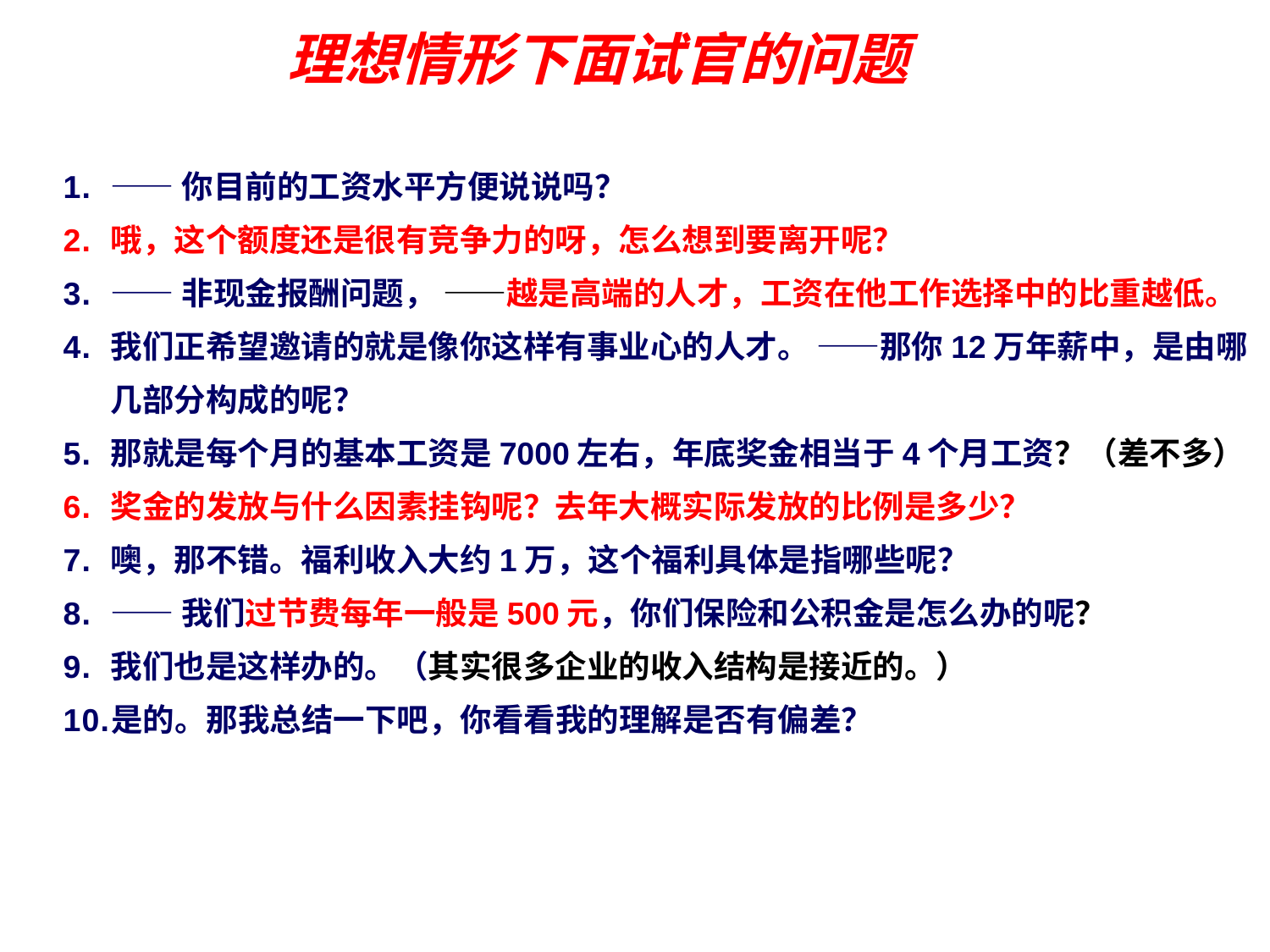

理想情形下面试官的问题
――你目前的工资水平方便说说吗？
哦，这个额度还是很有竞争力的呀，怎么想到要离开呢？
――非现金报酬问题， ――越是高端的人才，工资在他工作选择中的比重越低。
我们正希望邀请的就是像你这样有事业心的人才。 ――那你12万年薪中，是由哪几部分构成的呢？
那就是每个月的基本工资是7000左右，年底奖金相当于4个月工资？（差不多）
奖金的发放与什么因素挂钩呢？去年大概实际发放的比例是多少？
噢，那不错。福利收入大约1万，这个福利具体是指哪些呢？
――我们过节费每年一般是500元，你们保险和公积金是怎么办的呢？
我们也是这样办的。（其实很多企业的收入结构是接近的。）
是的。那我总结一下吧，你看看我的理解是否有偏差？